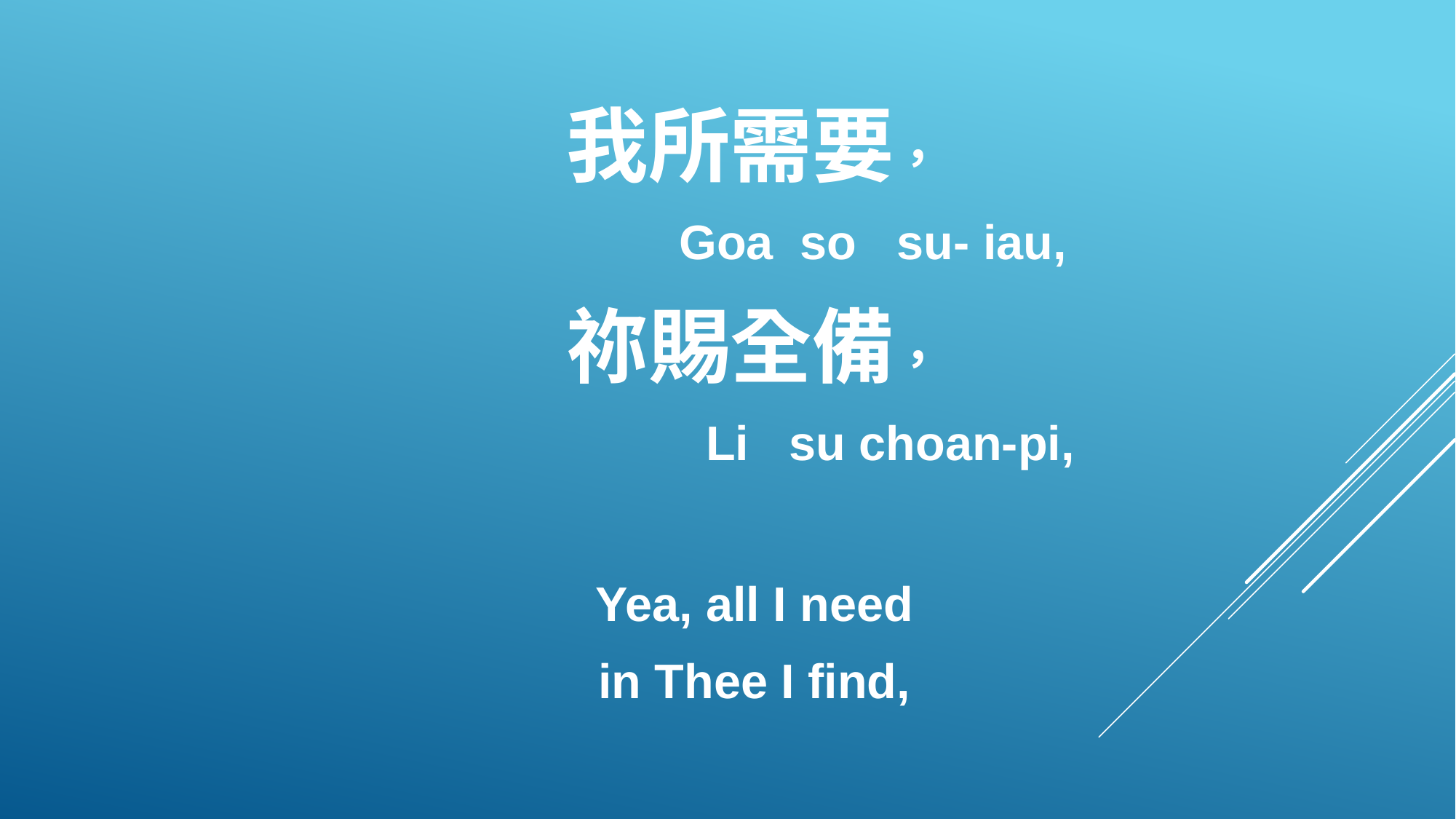

我所需要，
                                     Goa  so   su- iau,
祢賜全備，
                                       Li   su choan-pi,

Yea, all I need
in Thee I find,